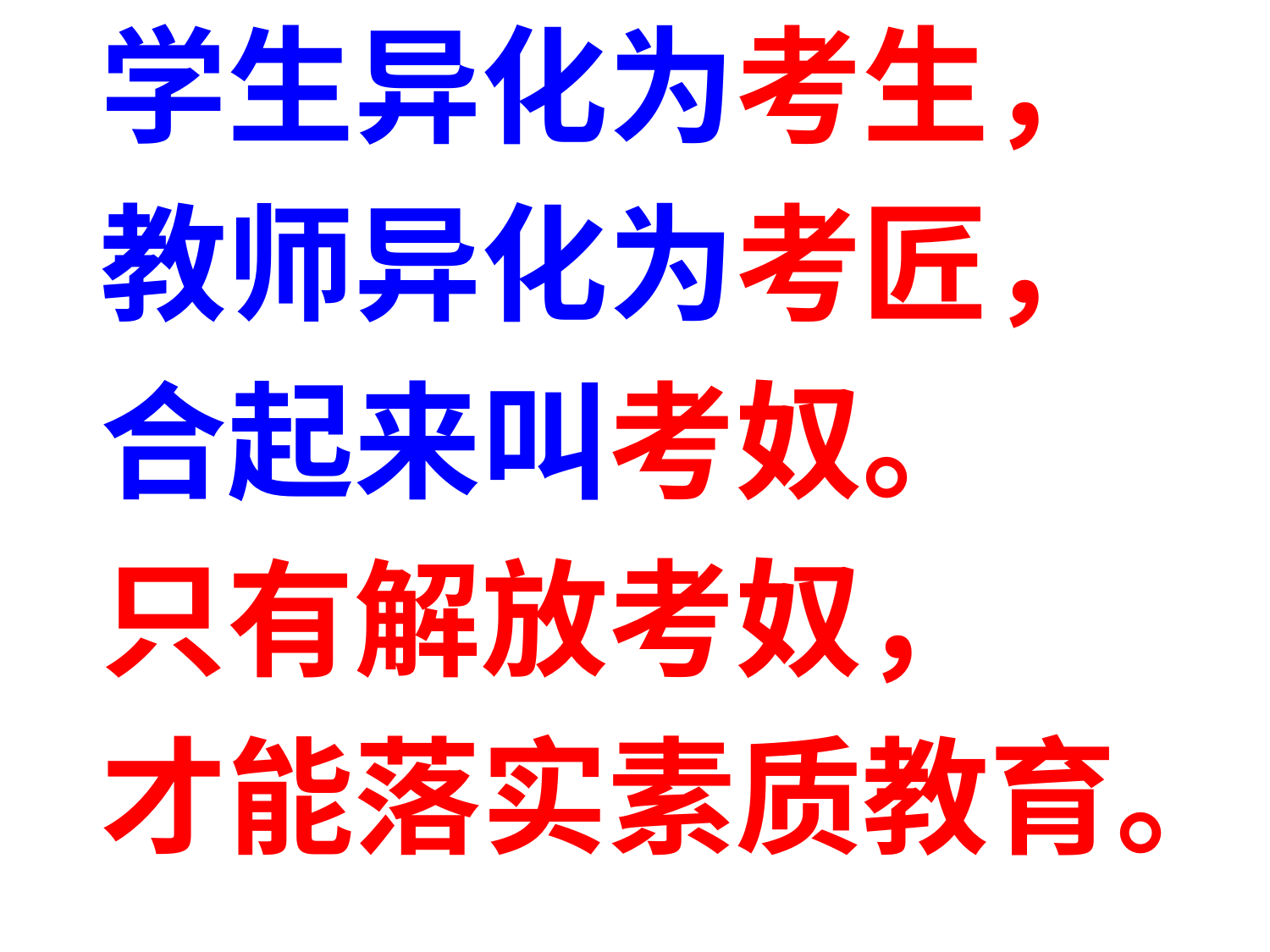

学生异化为考生，
  教师异化为考匠，
  合起来叫考奴。
  只有解放考奴，
  才能落实素质教育。